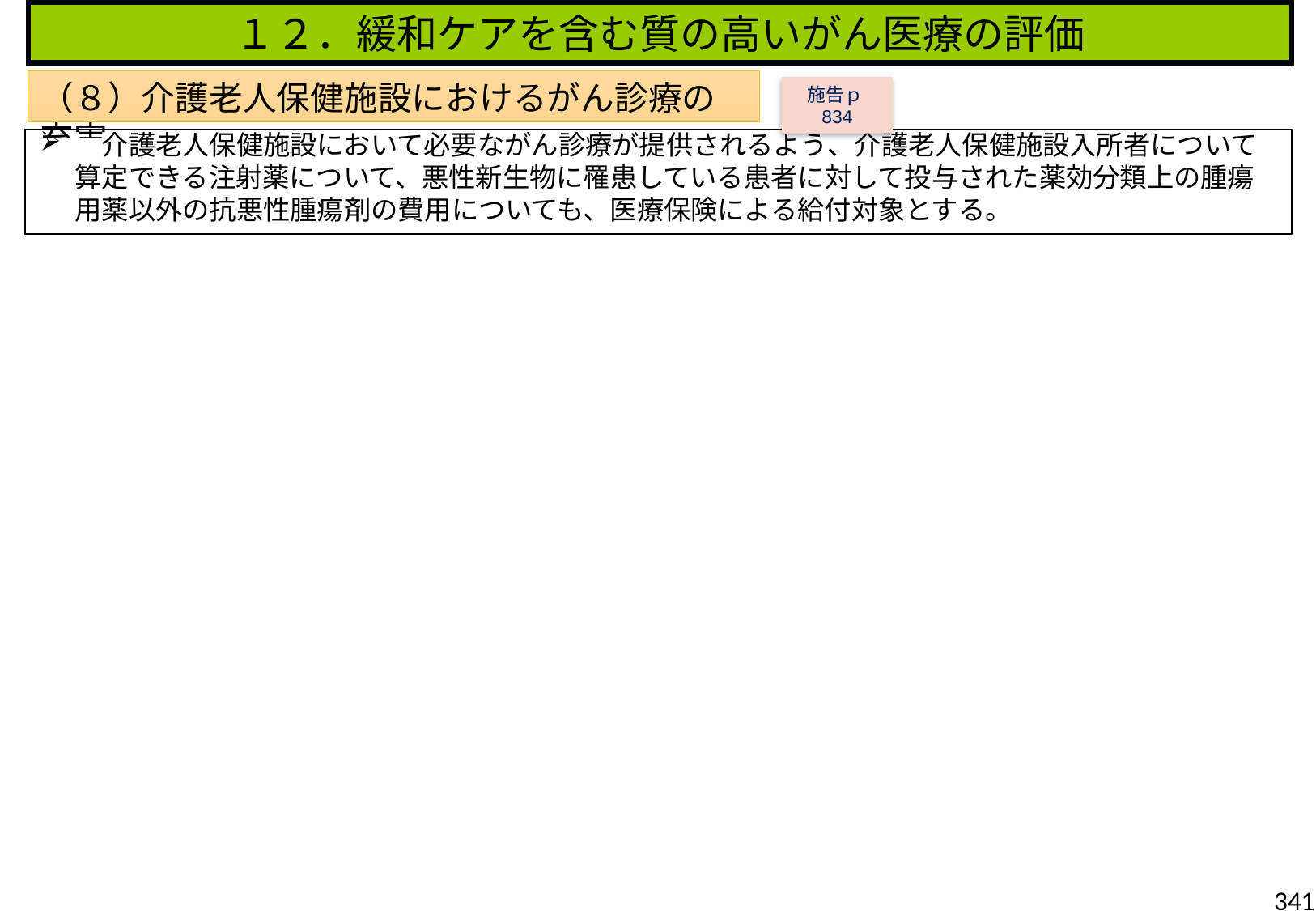

１２．緩和ケアを含む質の高いがん医療の評価
（８）介護老人保健施設におけるがん診療の充実
施告ｐ834

　介護老人保健施設において必要ながん診療が提供されるよう、介護老人保健施設入所者について算定できる注射薬について、悪性新生物に罹患している患者に対して投与された薬効分類上の腫瘍用薬以外の抗悪性腫瘍剤の費用についても、医療保険による給付対象とする。
341